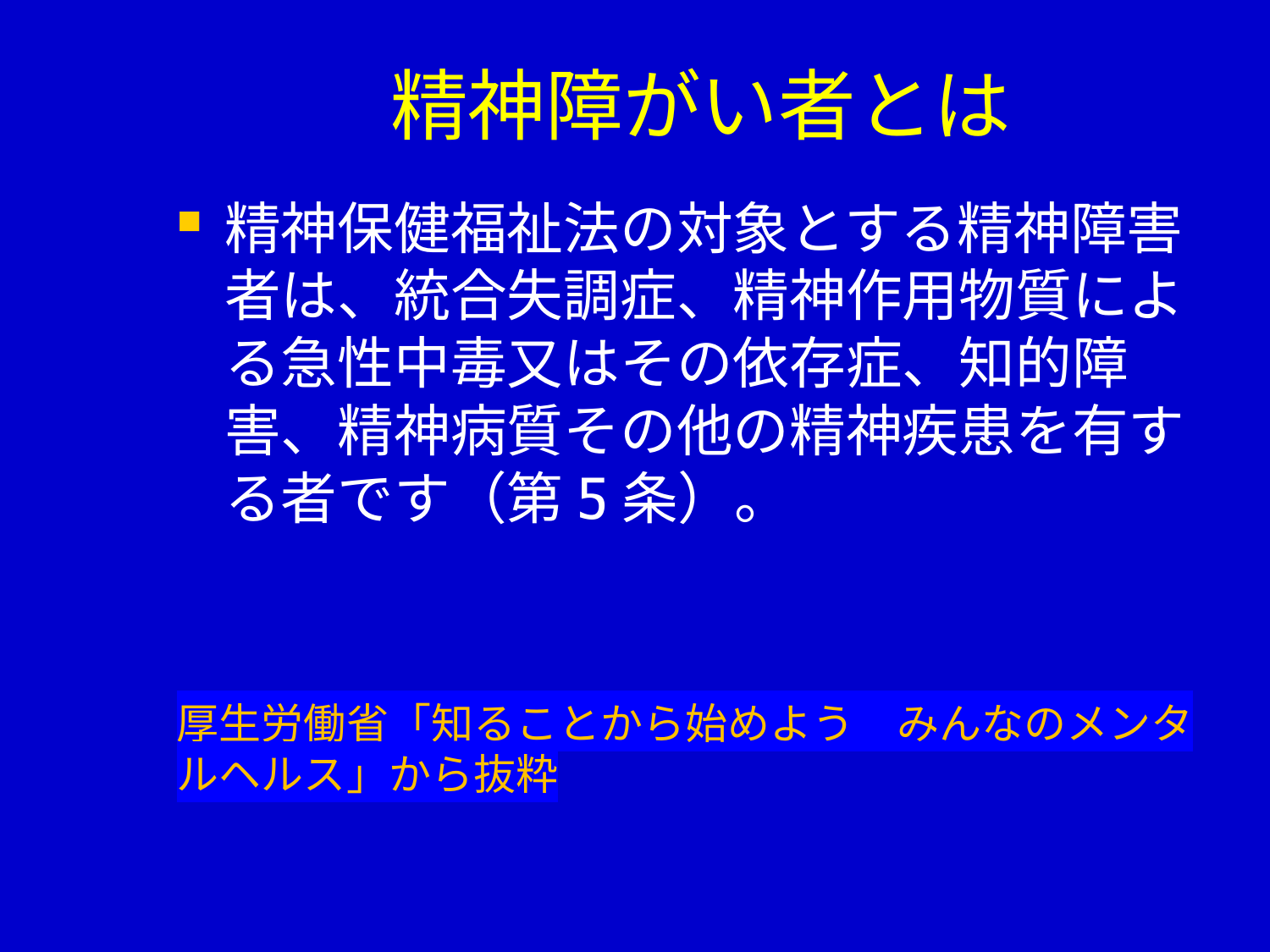

# 精神障がい者とは
精神保健福祉法の対象とする精神障害者は、統合失調症、精神作用物質による急性中毒又はその依存症、知的障害、精神病質その他の精神疾患を有する者です（第5条）。

厚生労働省「知ることから始めよう　みんなのメンタルヘルス」から抜粋